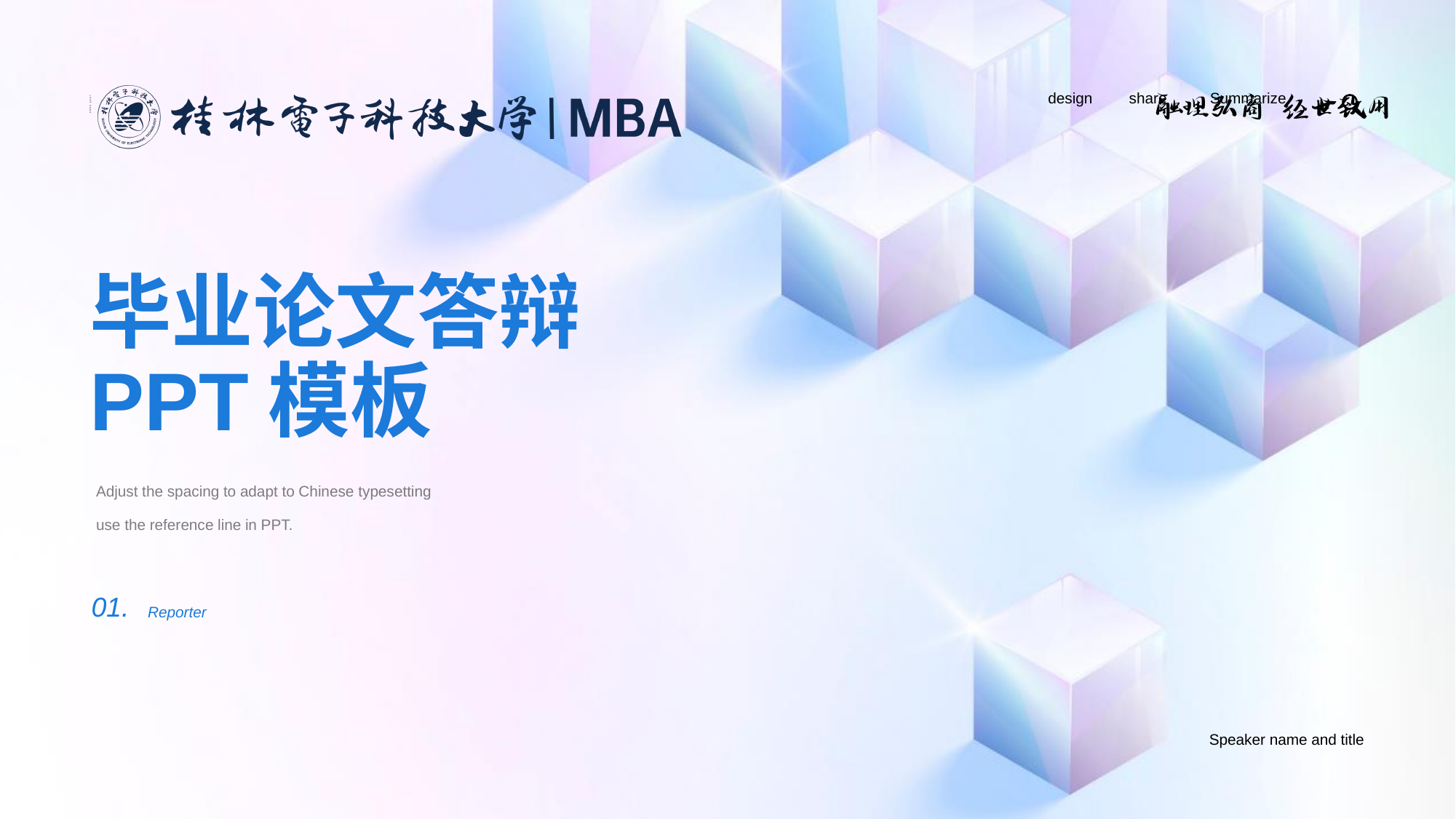

design
share
Summarize
LOGO HERE

# 毕业论文答辩 PPT模板
Adjust the spacing to adapt to Chinese typesetting
use the reference line in PPT.
01.
Reporter
Speaker name and title